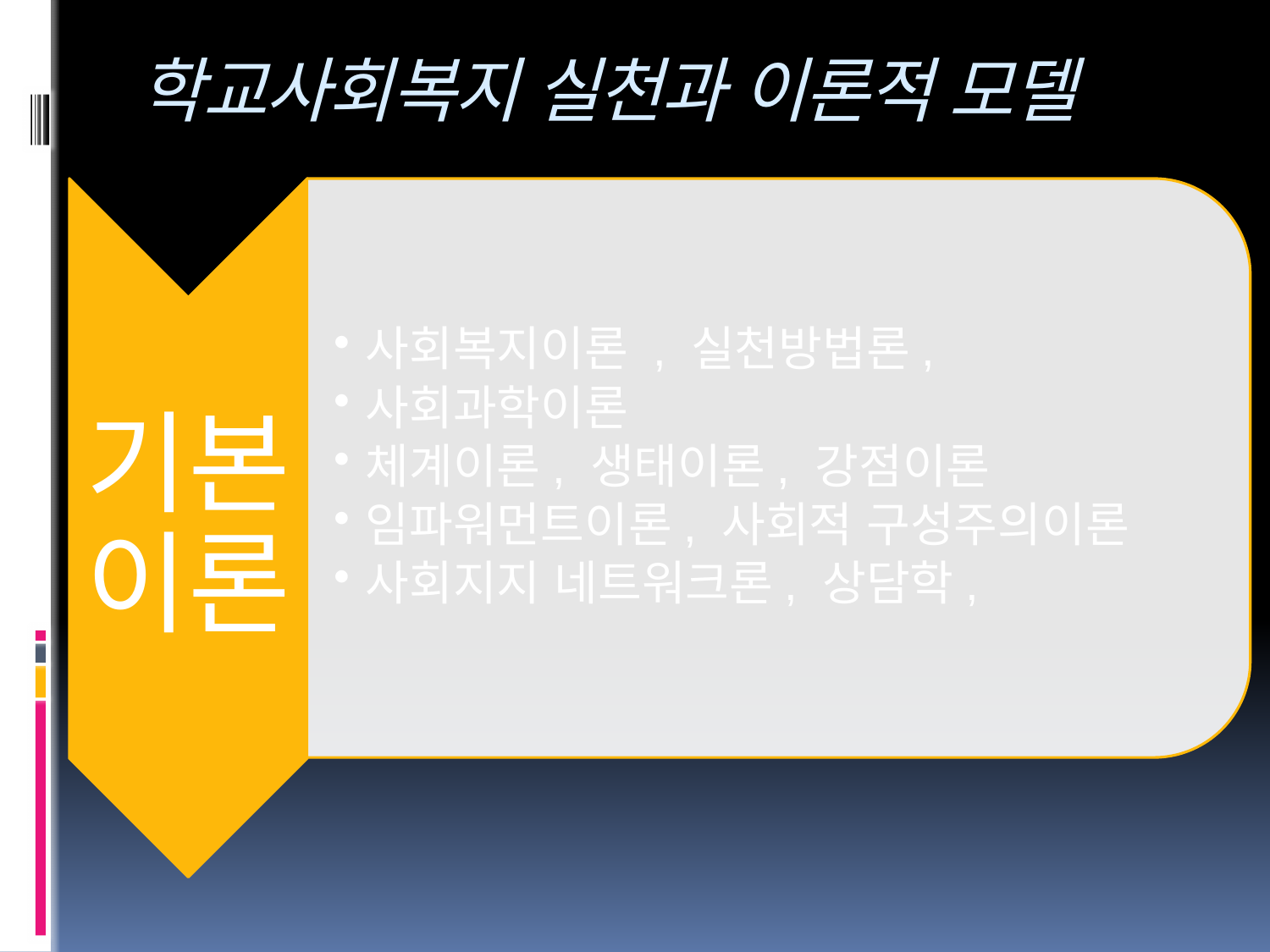

# 학교사회복지 실천과 이론적 모델
기본이론
사회복지이론 , 실천방법론,
사회과학이론
체계이론, 생태이론, 강점이론
임파워먼트이론, 사회적 구성주의이론
사회지지 네트워크론, 상담학,